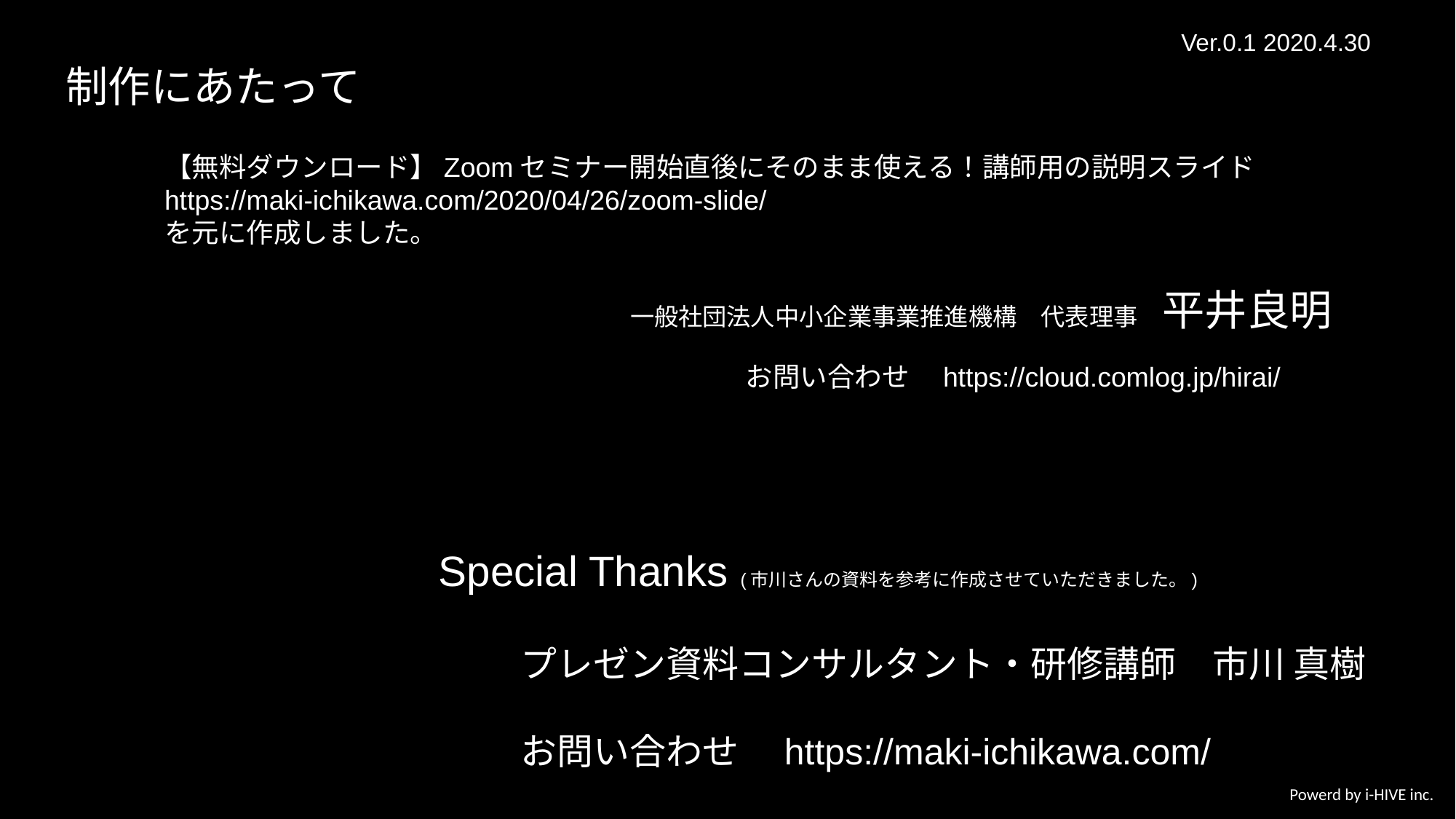

Ver.0.1 2020.4.30
制作にあたって
【無料ダウンロード】Zoomセミナー開始直後にそのまま使える！講師用の説明スライド
https://maki-ichikawa.com/2020/04/26/zoom-slide/
を元に作成しました。
一般社団法人中小企業事業推進機構　代表理事　平井良明
お問い合わせ　https://cloud.comlog.jp/hirai/
Special Thanks (市川さんの資料を参考に作成させていただきました。)
プレゼン資料コンサルタント・研修講師　市川 真樹

お問い合わせ　https://maki-ichikawa.com/
Powerd by i-HIVE inc.